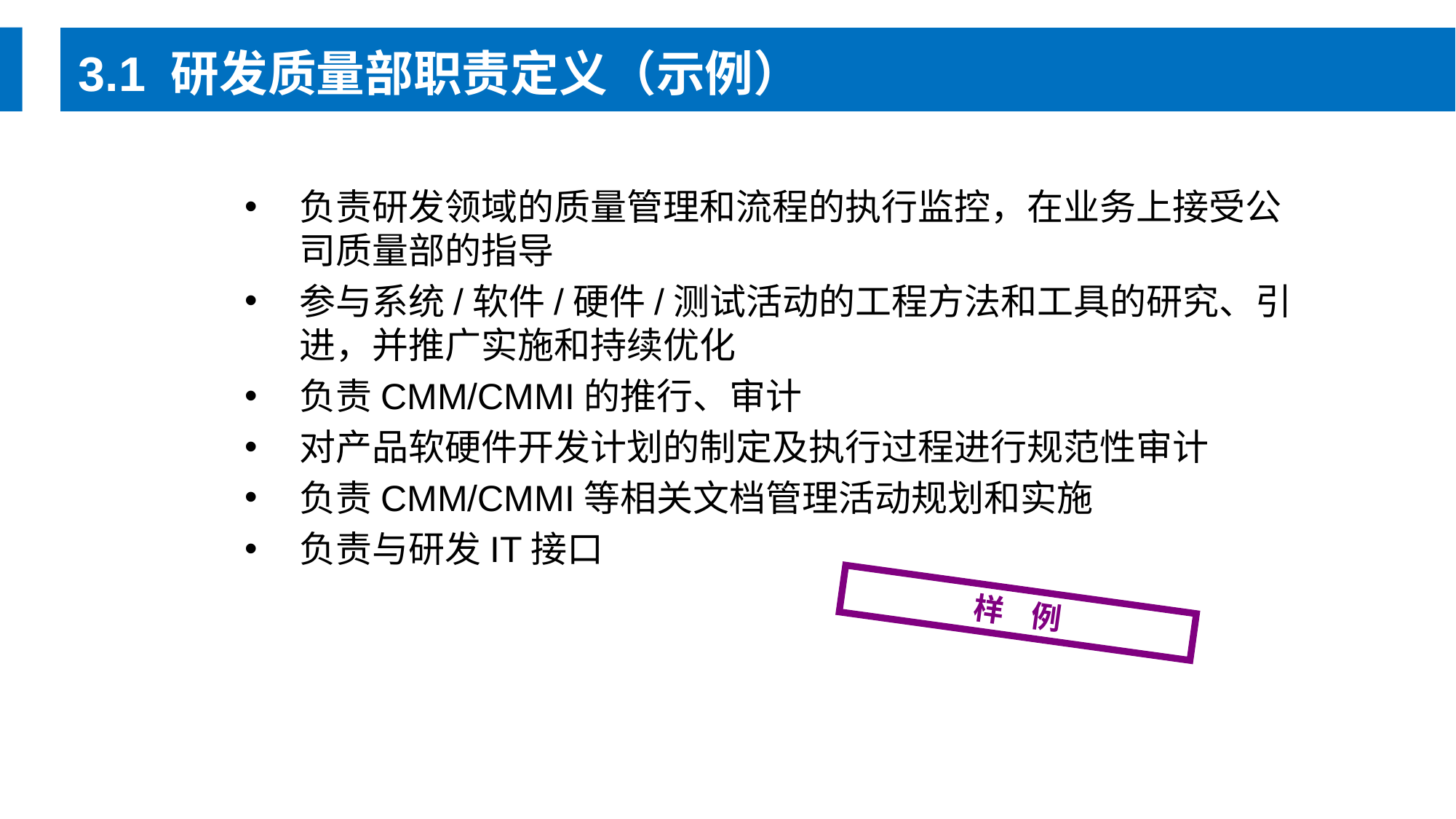

3.1 研发质量部职责定义（示例）
负责研发领域的质量管理和流程的执行监控，在业务上接受公司质量部的指导
参与系统/软件/硬件/测试活动的工程方法和工具的研究、引进，并推广实施和持续优化
负责CMM/CMMI的推行、审计
对产品软硬件开发计划的制定及执行过程进行规范性审计
负责CMM/CMMI等相关文档管理活动规划和实施
负责与研发IT接口
样    例